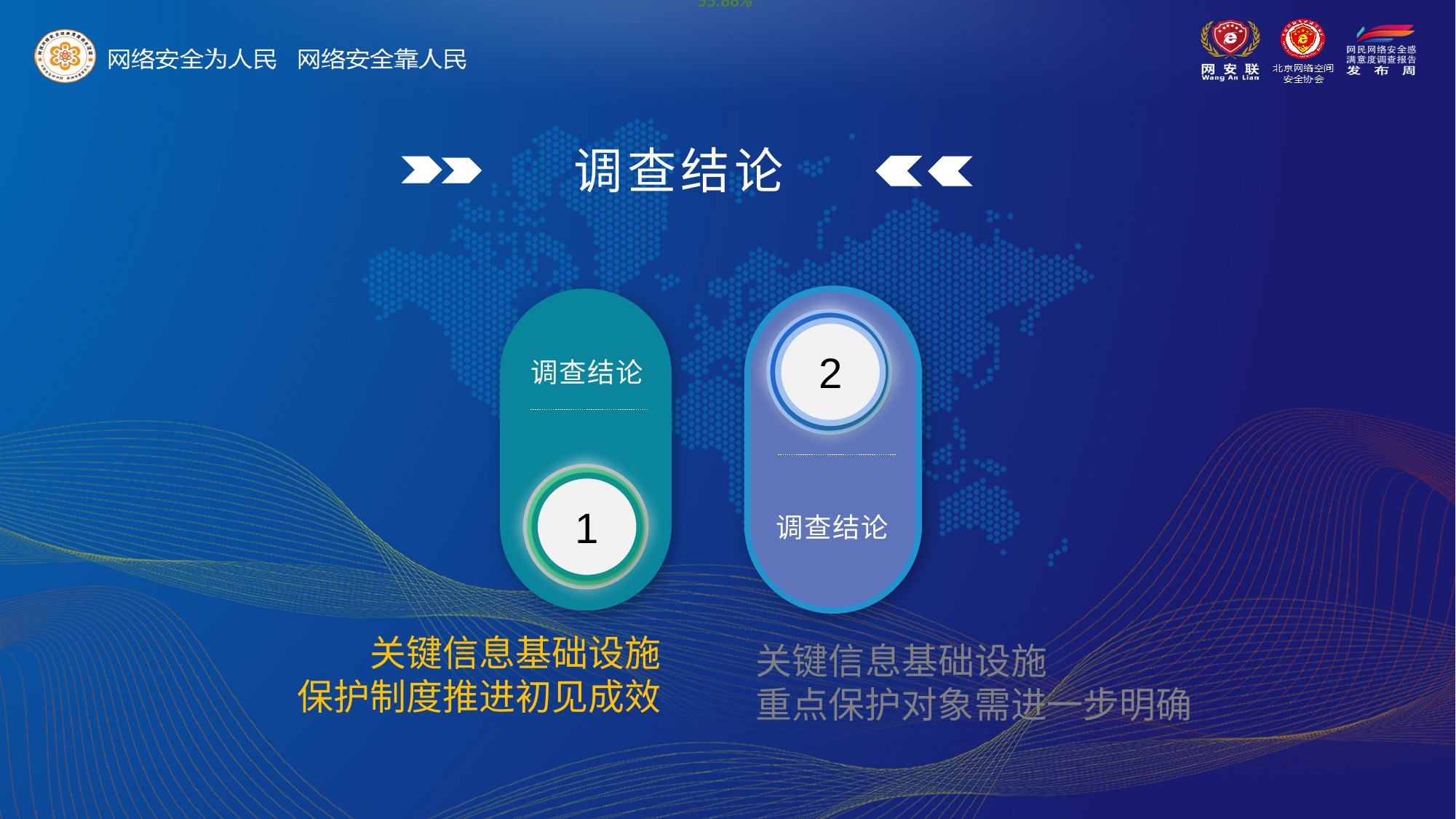

55.88%
调查结论

2

调查结论

1
调查结论
关键信息基础设施
保护制度推进初见成效
关键信息基础设施
重点保护对象需进一步明确